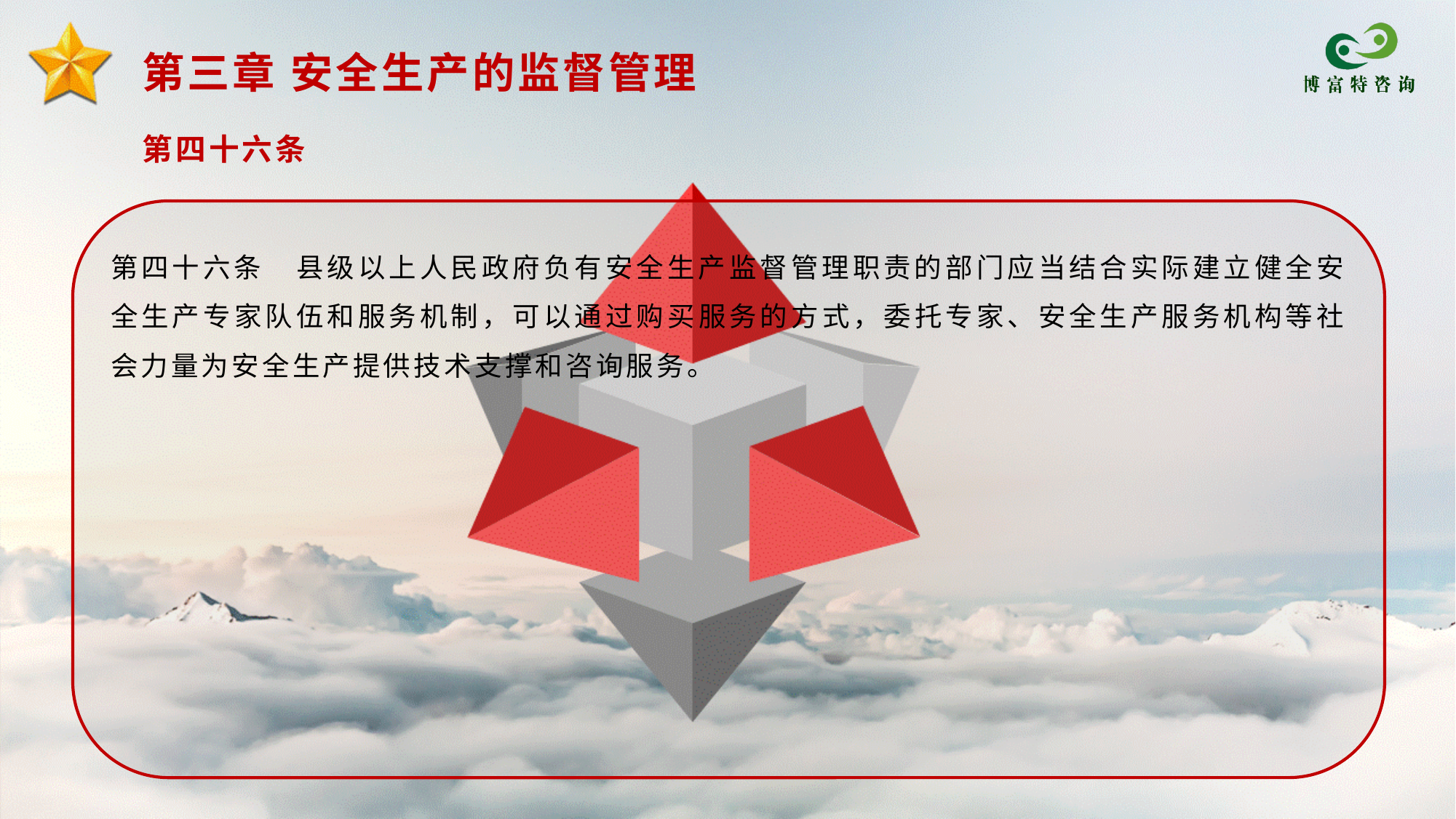

第三章 安全生产的监督管理
第四十六条
第四十六条　县级以上人民政府负有安全生产监督管理职责的部门应当结合实际建立健全安全生产专家队伍和服务机制，可以通过购买服务的方式，委托专家、安全生产服务机构等社会力量为安全生产提供技术支撑和咨询服务。